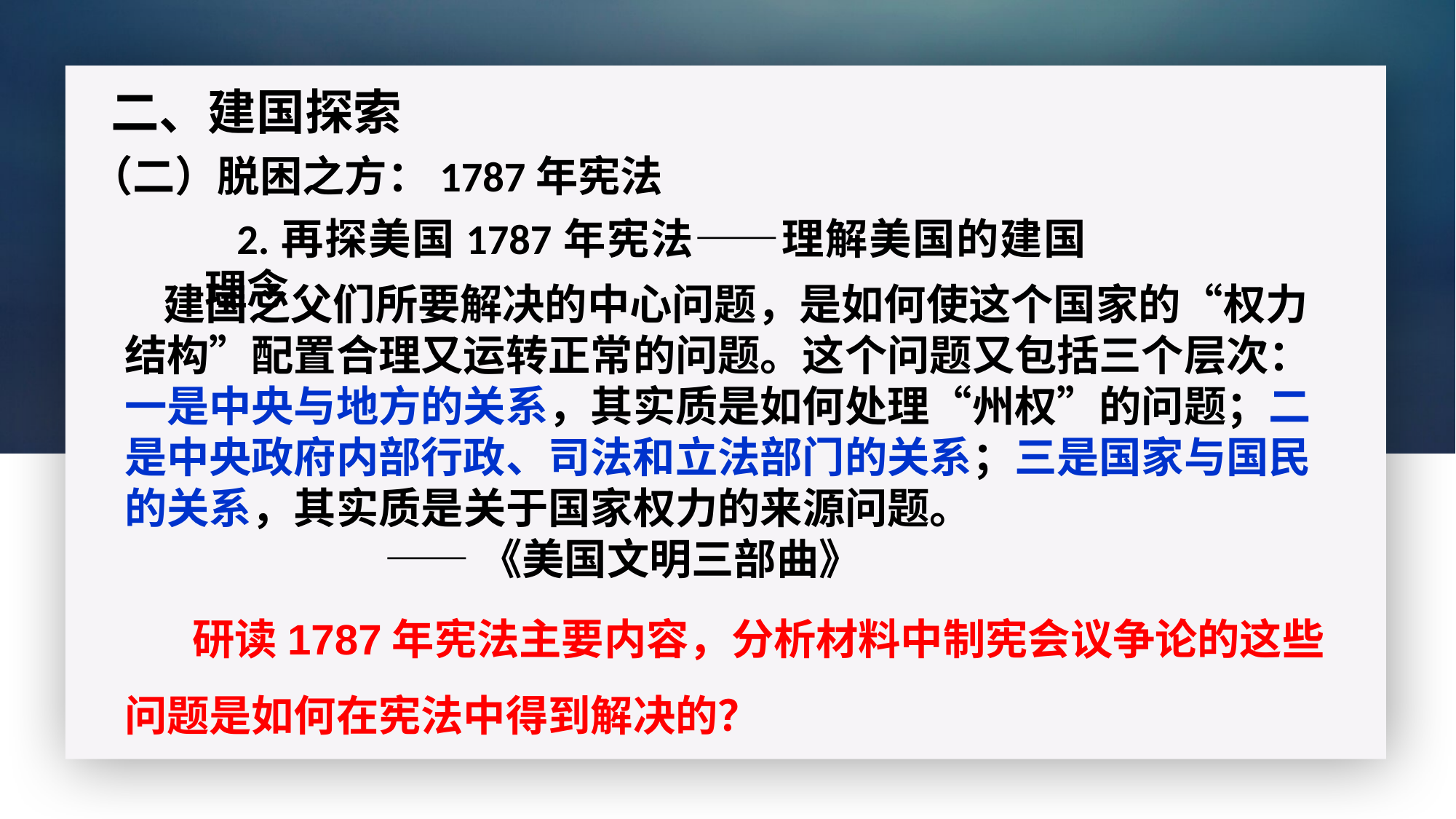

二、建国探索
（二）脱困之方：1787年宪法
2.再探美国1787年宪法——理解美国的建国理念
   建国之父们所要解决的中心问题，是如何使这个国家的“权力结构”配置合理又运转正常的问题。这个问题又包括三个层次：一是中央与地方的关系，其实质是如何处理“州权”的问题；二是中央政府内部行政、司法和立法部门的关系；三是国家与国民的关系，其实质是关于国家权力的来源问题。
                           ——《美国文明三部曲》
      研读1787年宪法主要内容，分析材料中制宪会议争论的这些问题是如何在宪法中得到解决的？